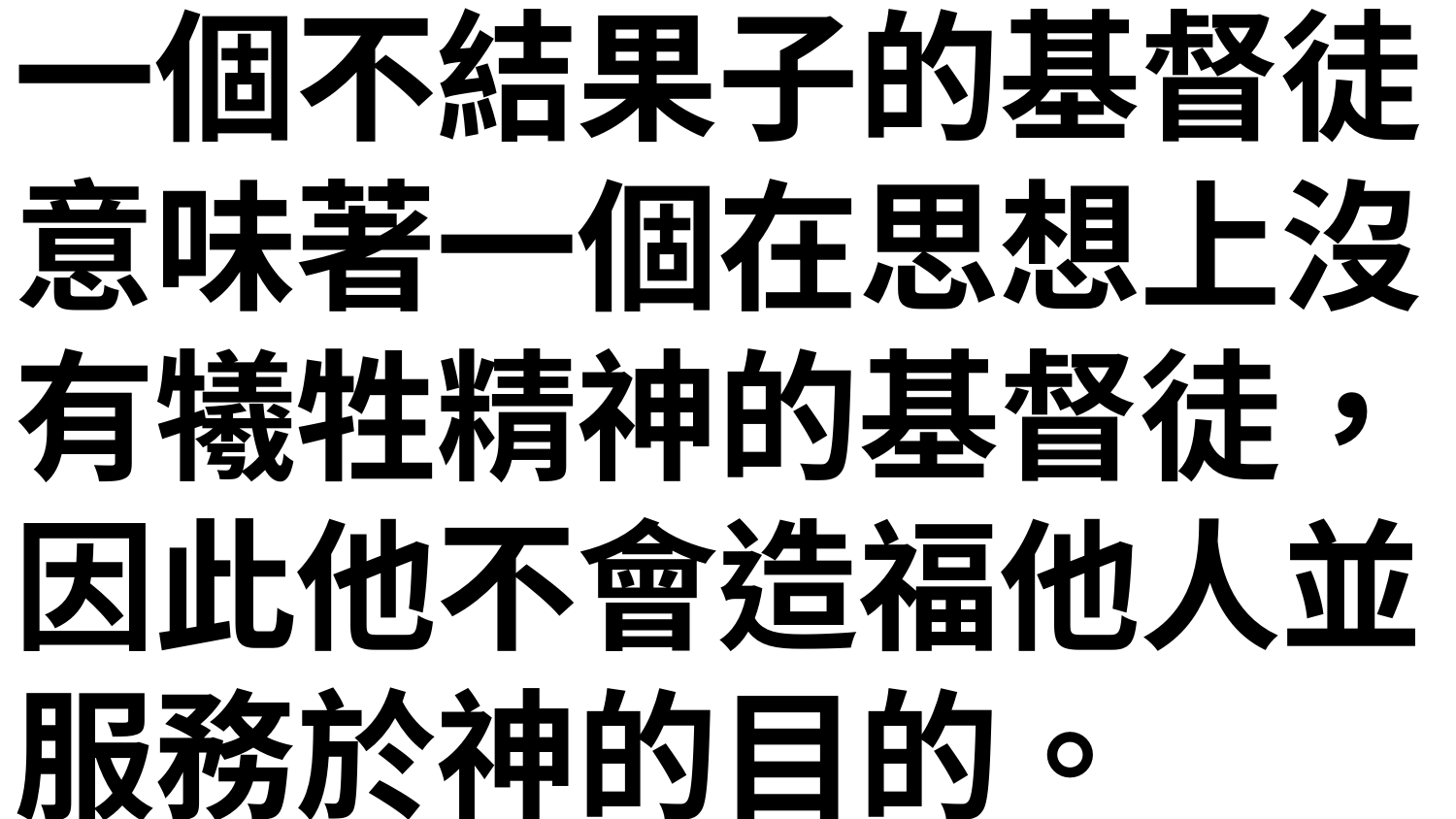

一個不結果子的基督徒意味著一個在思想上沒有犧牲精神的基督徒，因此他不會造福他人並服務於神的目的。